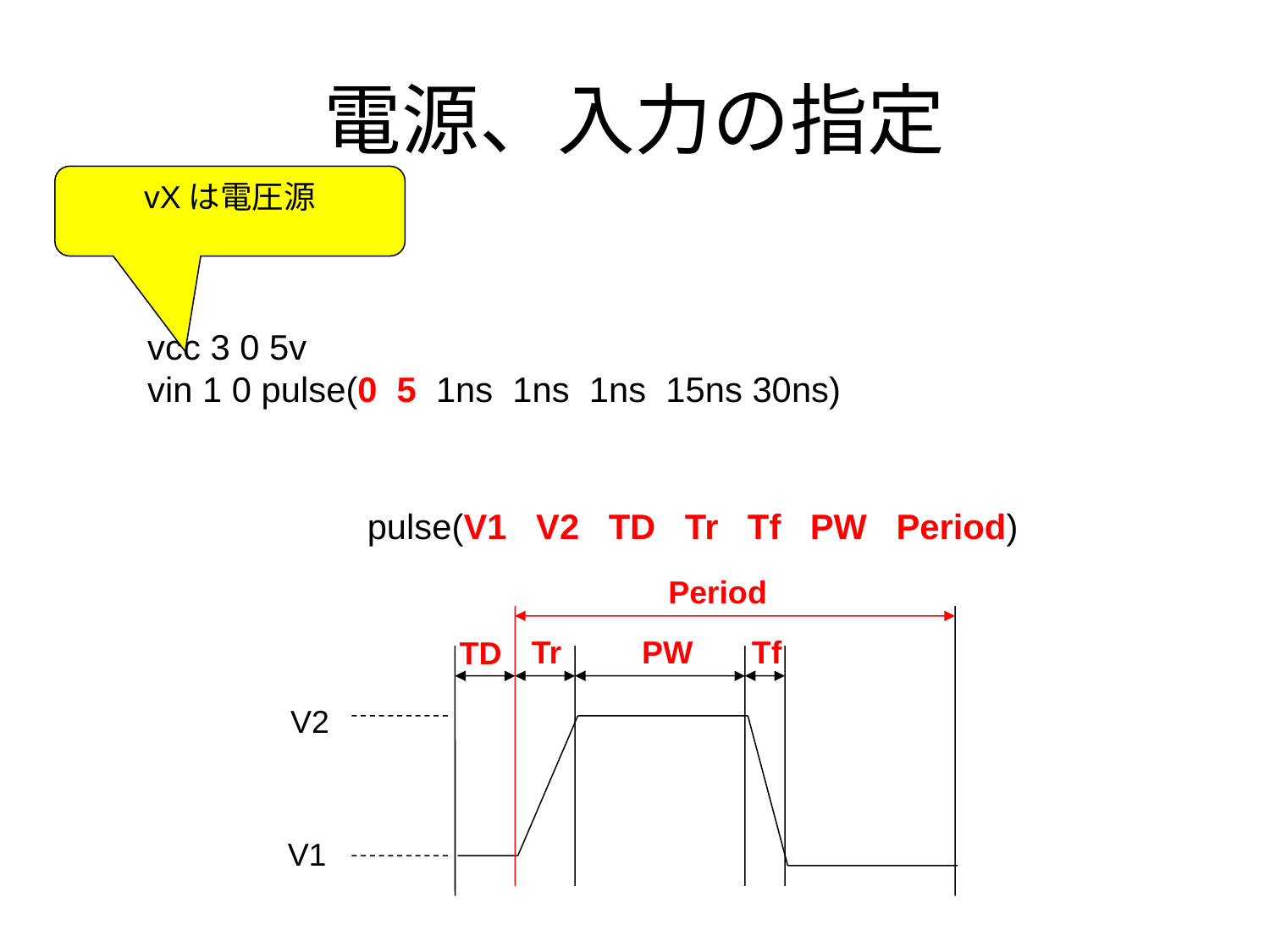

# 電源、入力の指定
vXは電圧源
vcc 3 0 5v
vin 1 0 pulse(0  5  1ns  1ns  1ns  15ns 30ns)

 pulse(V1   V2   TD   Tr   Tf   PW   Period)
Period

Tr
PW
Tf
TD

V2

V1